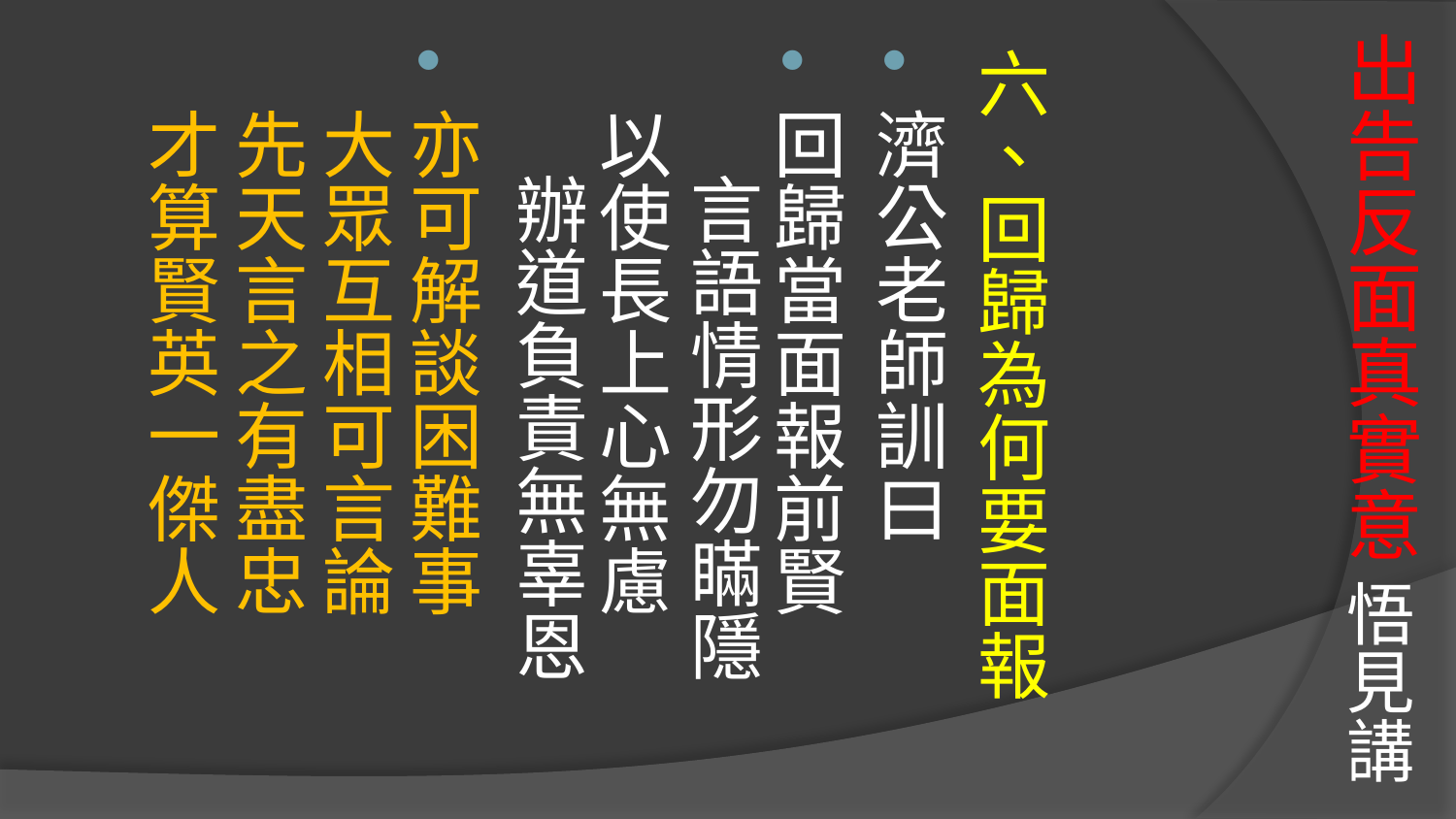

# 出告反面真實意 悟見講
六、回歸為何要面報
濟公老師訓曰
回歸當面報前賢　          言語情形勿瞞隱
以使長上心無慮　          辦道負責無辜恩
亦可解談困難事　  大眾互相可言論
先天言之有盡忠　  才算賢英一傑人